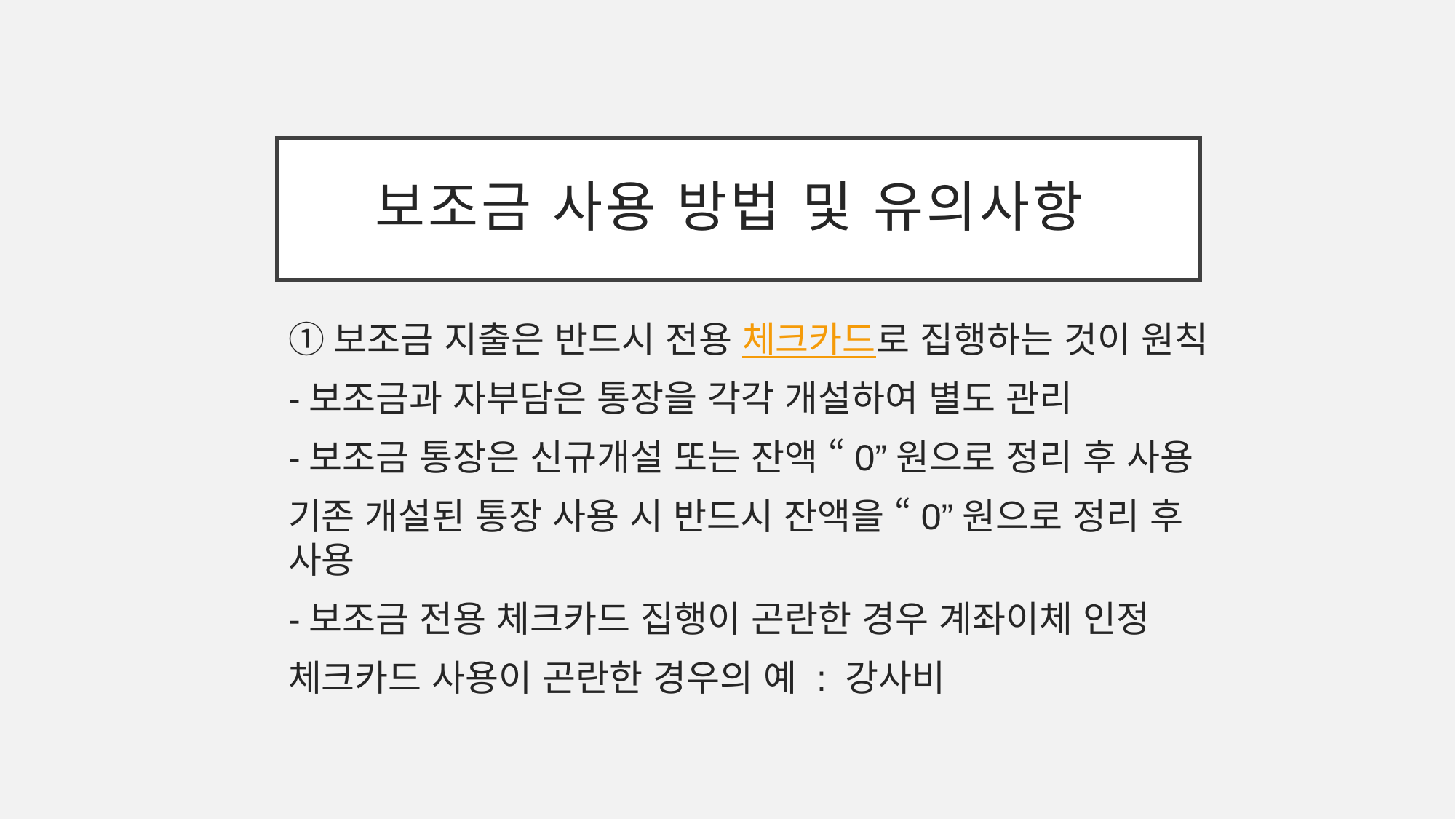

# 보조금 사용 방법 및 유의사항
①보조금 지출은 반드시 전용 체크카드로 집행하는 것이 원칙
-보조금과 자부담은 통장을 각각 개설하여 별도 관리
-보조금 통장은 신규개설 또는 잔액 “0”원으로 정리 후 사용
기존 개설된 통장 사용 시 반드시 잔액을 “0”원으로 정리 후 사용
-보조금 전용 체크카드 집행이 곤란한 경우 계좌이체 인정
체크카드 사용이 곤란한 경우의 예 : 강사비